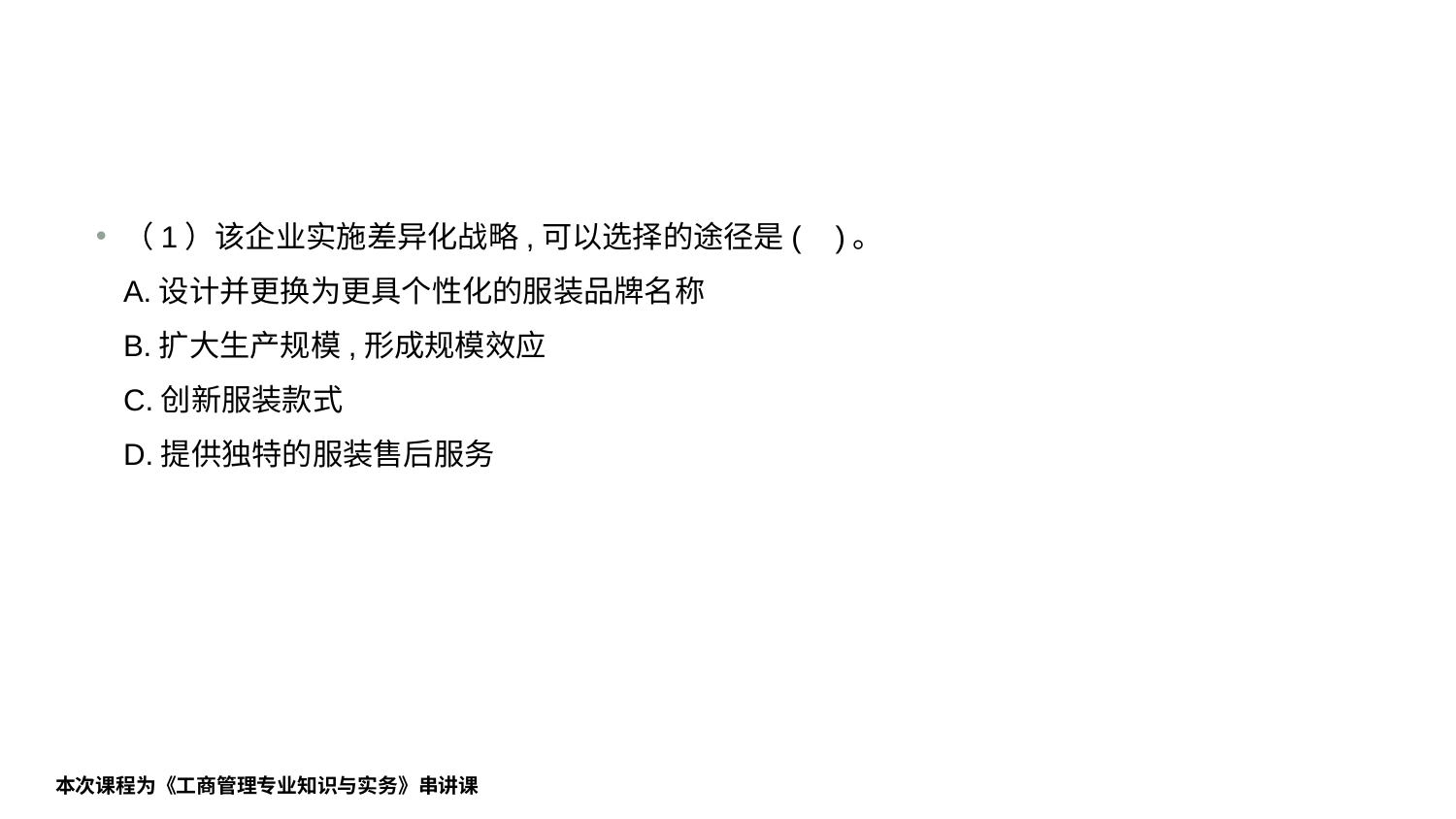

#

（1）该企业实施差异化战略,可以选择的途径是(    )。
A.设计并更换为更具个性化的服装品牌名称
B.扩大生产规模,形成规模效应
C.创新服装款式
D.提供独特的服装售后服务